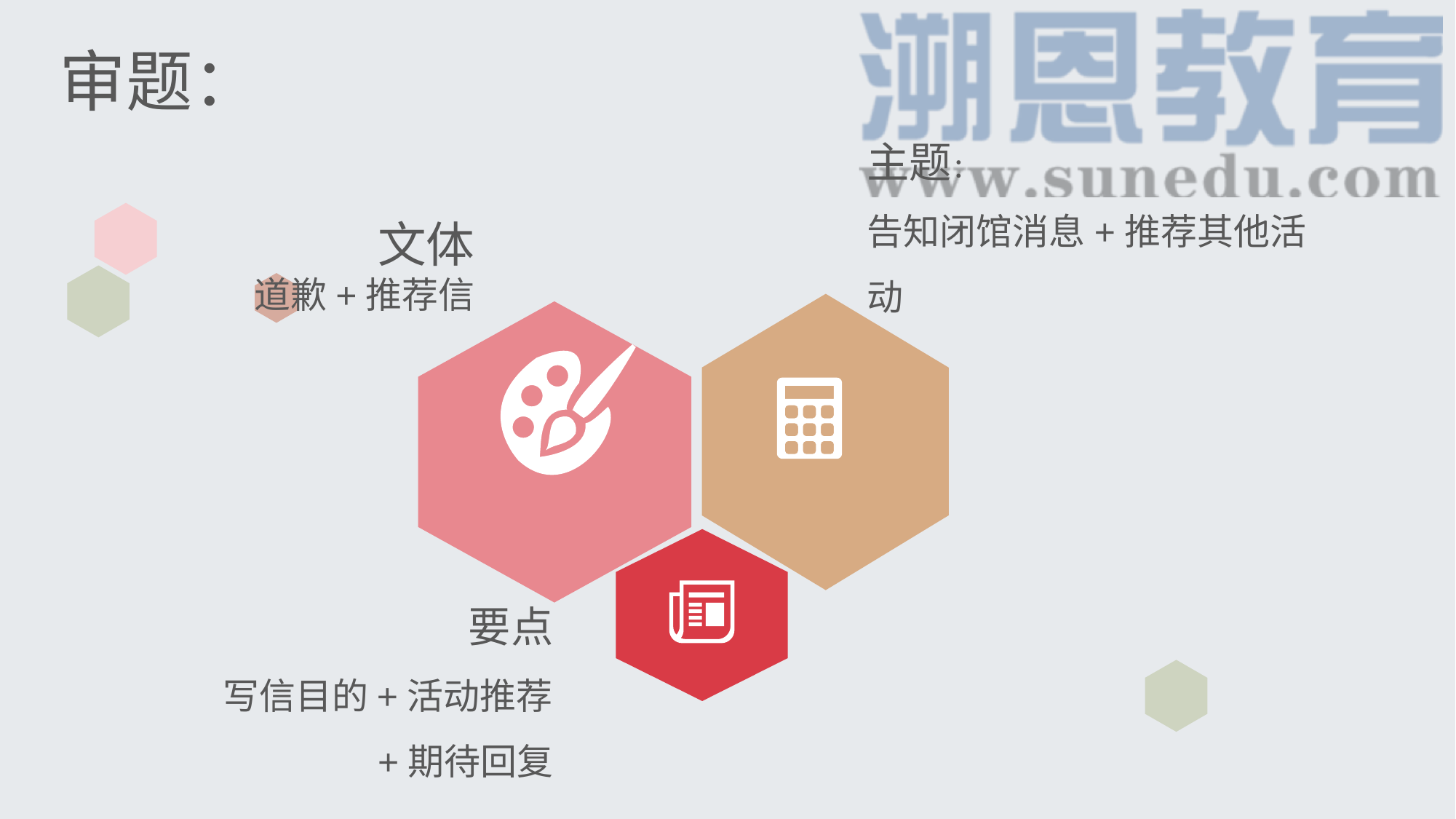

# 审题：
主题：
告知闭馆消息+推荐其他活动
文体
道歉+推荐信

要点
写信目的+活动推荐+期待回复